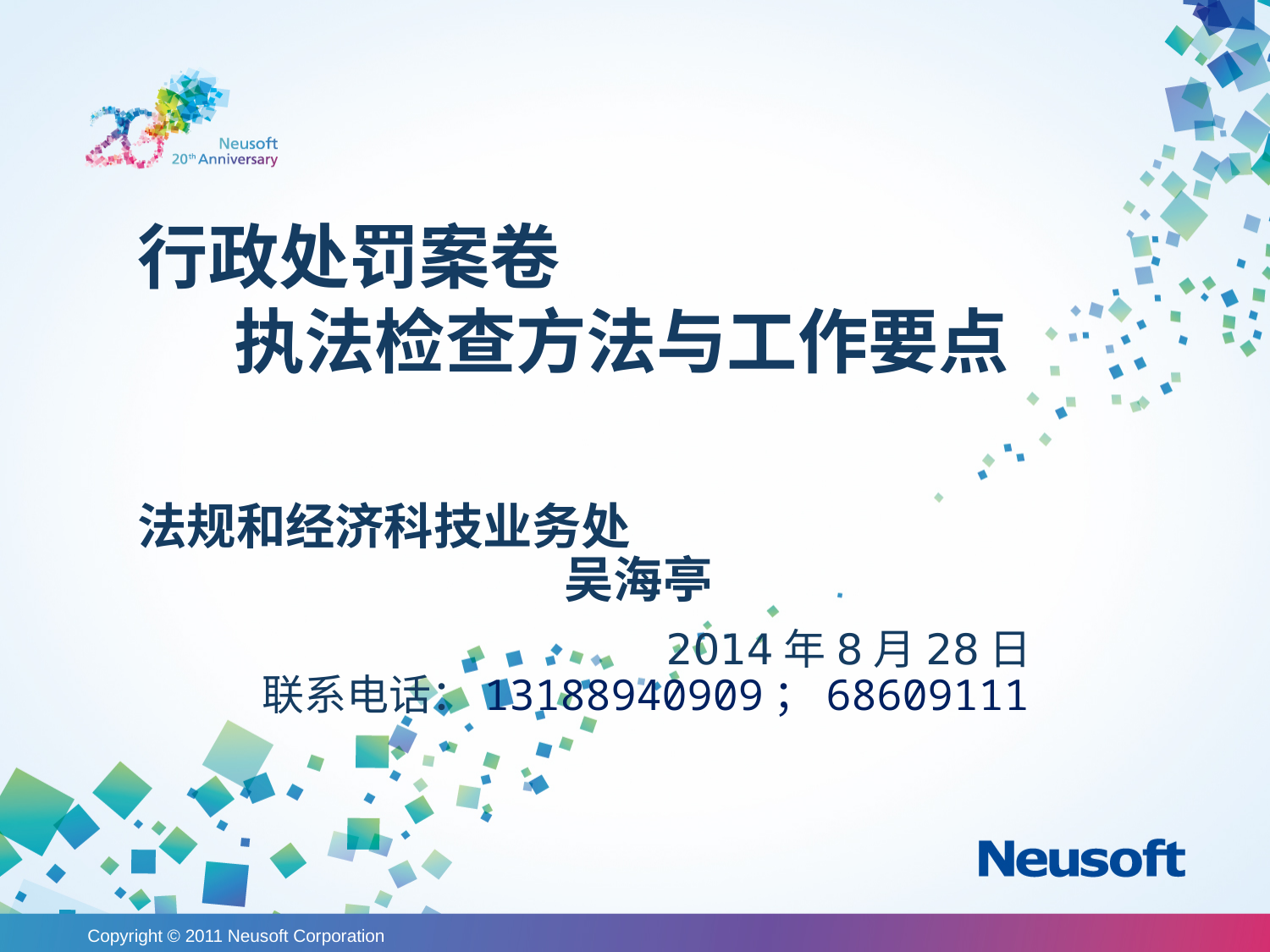

# 行政处罚案卷 执法检查方法与工作要点
法规和经济科技业务处
                                     吴海亭

                                       2014年8月28日
            联系电话：13188940909；68609111

Copyright © 2011 Neusoft Corporation